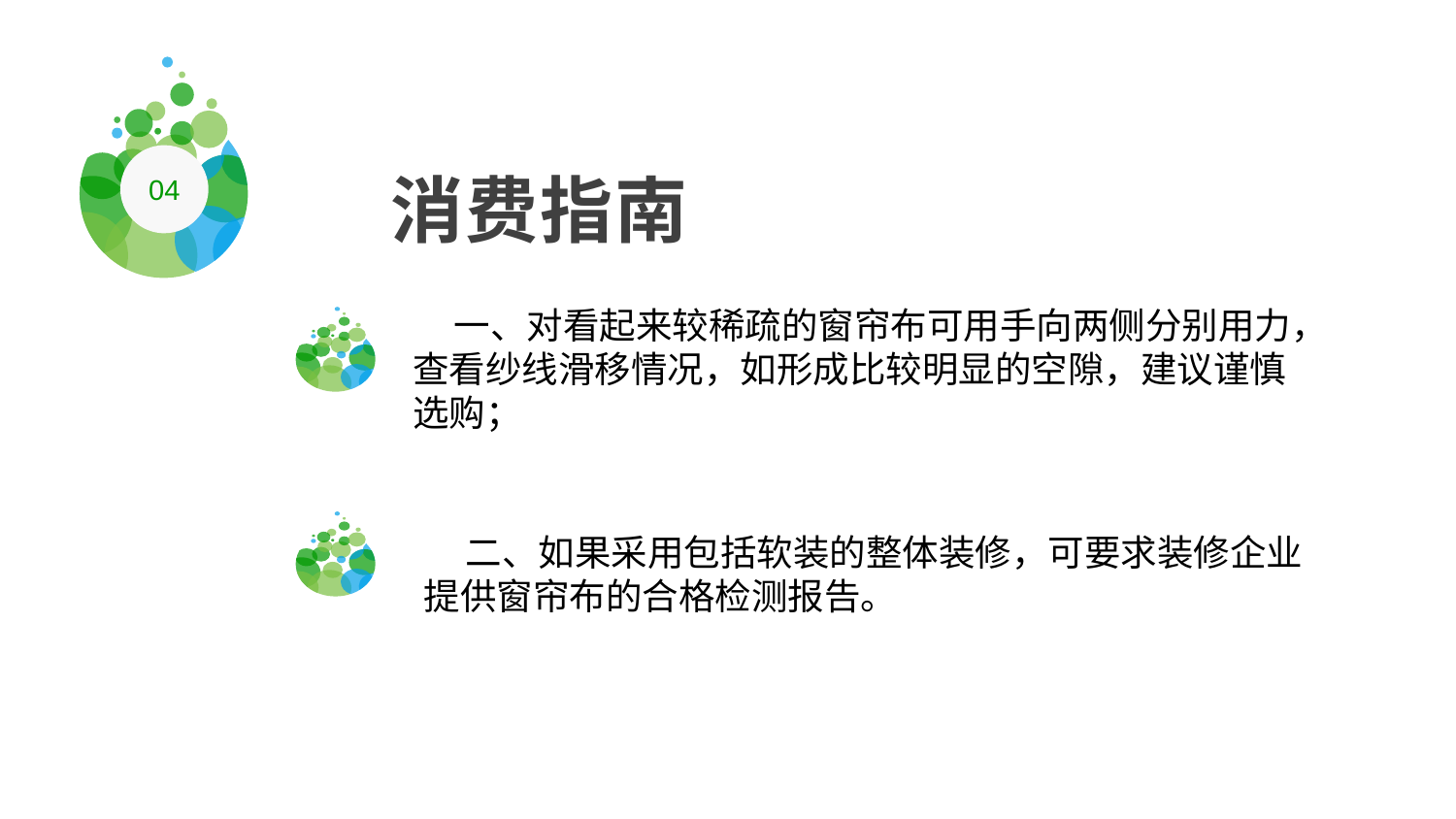

04
消费指南
    一、对看起来较稀疏的窗帘布可用手向两侧分别用力，查看纱线滑移情况，如形成比较明显的空隙，建议谨慎选购；

    二、如果采用包括软装的整体装修，可要求装修企业提供窗帘布的合格检测报告。